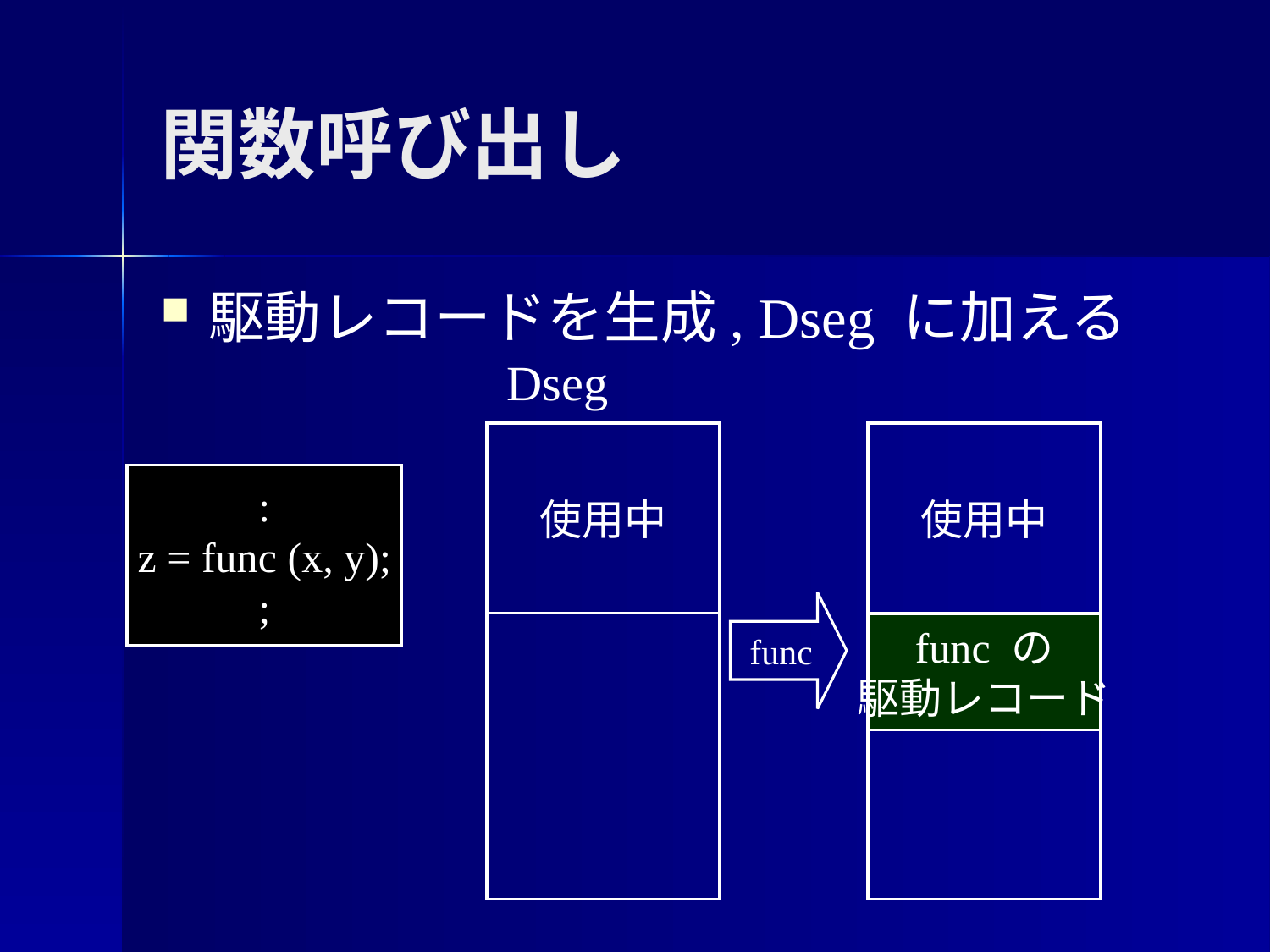

関数呼び出し
駆動レコードを生成, Dseg に加える
Dseg

使用中

使用中
func
func の
駆動レコード
:
z = func (x, y);
;